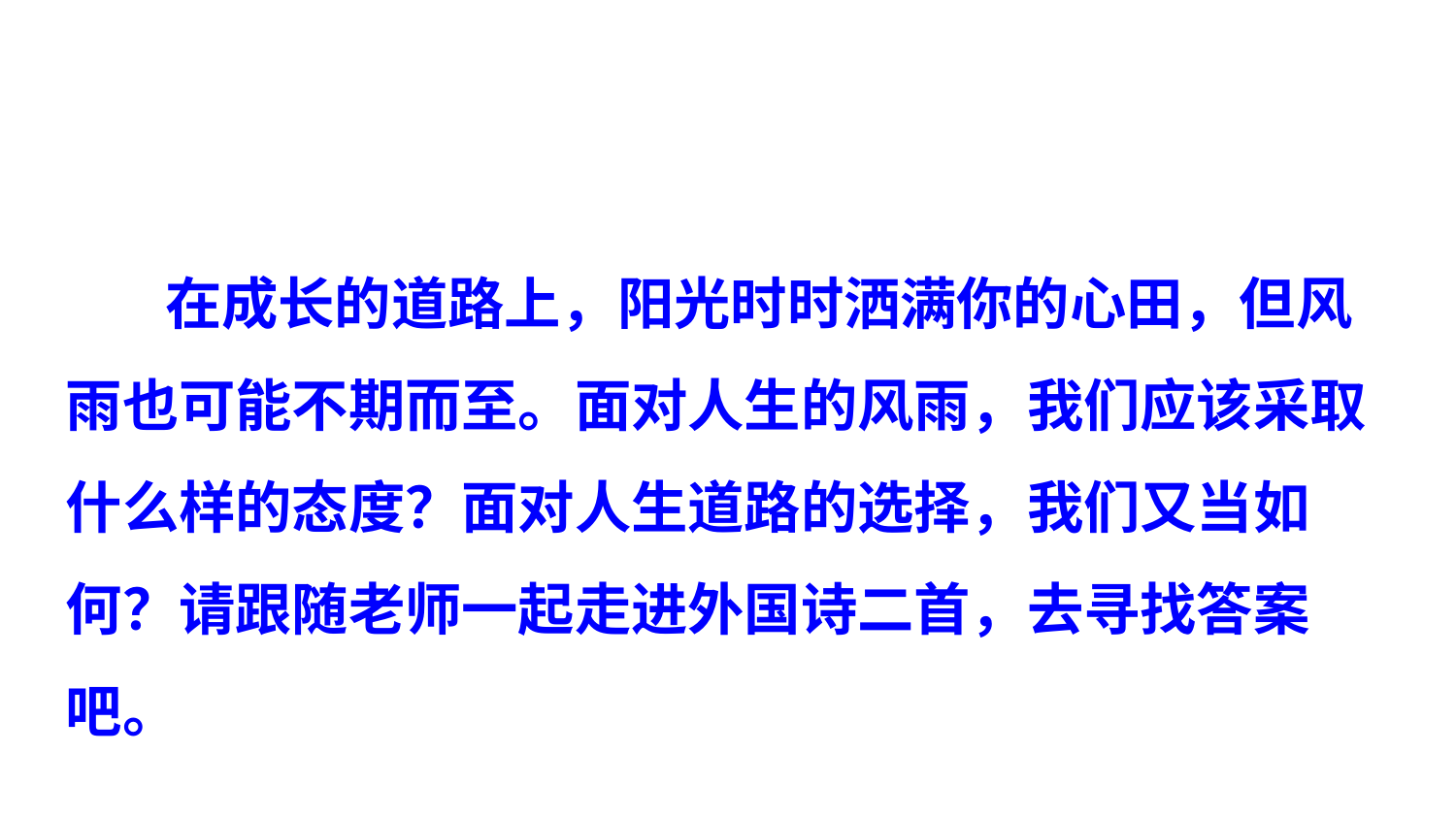

在成长的道路上，阳光时时洒满你的心田，但风雨也可能不期而至。面对人生的风雨，我们应该采取什么样的态度？面对人生道路的选择，我们又当如何？请跟随老师一起走进外国诗二首，去寻找答案吧。